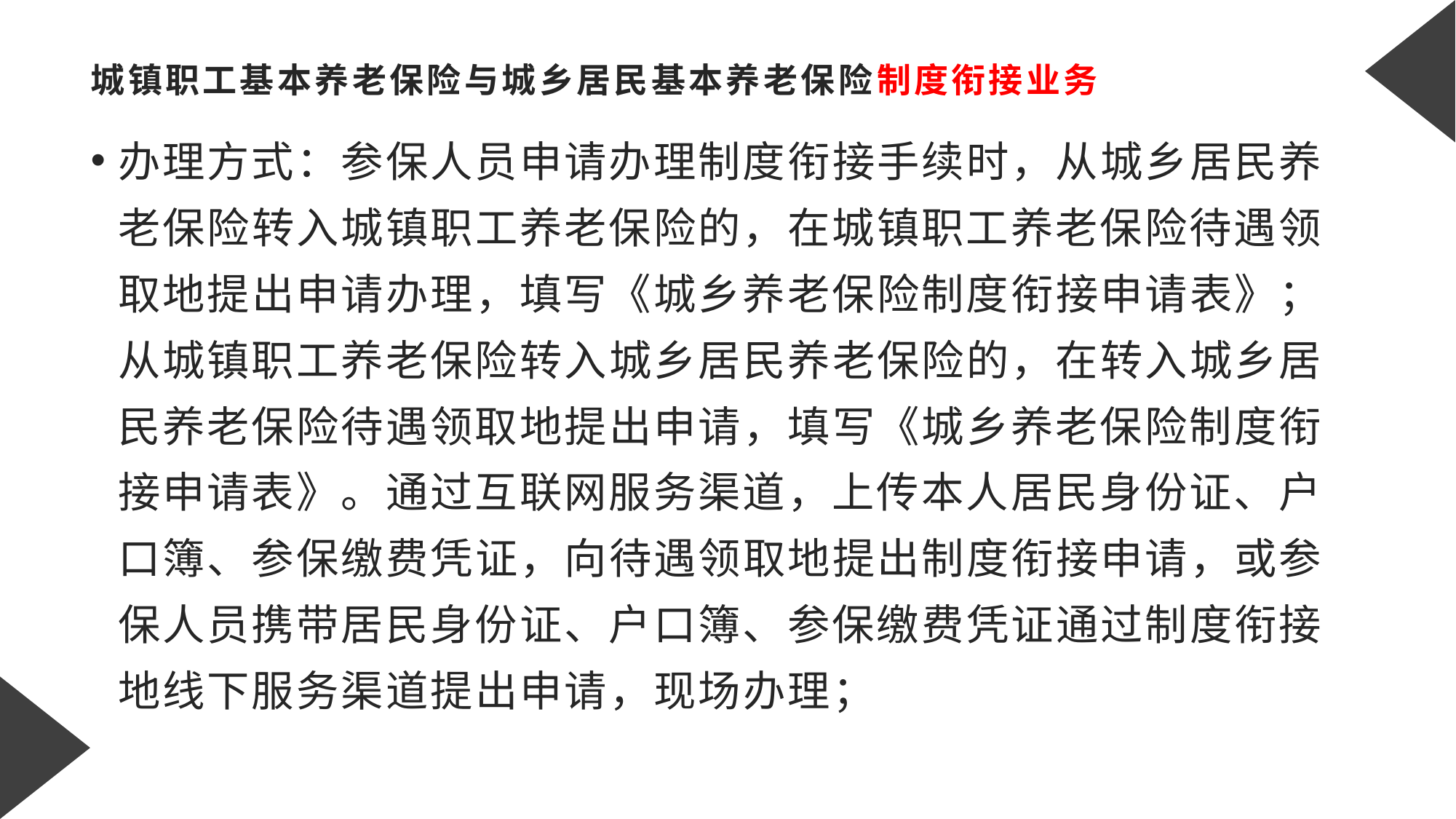

# 城镇职工基本养老保险与城乡居民基本养老保险制度衔接业务
办理方式：参保人员申请办理制度衔接手续时，从城乡居民养老保险转入城镇职工养老保险的，在城镇职工养老保险待遇领取地提出申请办理，填写《城乡养老保险制度衔接申请表》；从城镇职工养老保险转入城乡居民养老保险的，在转入城乡居民养老保险待遇领取地提出申请，填写《城乡养老保险制度衔接申请表》。通过互联网服务渠道，上传本人居民身份证、户口簿、参保缴费凭证，向待遇领取地提出制度衔接申请，或参保人员携带居民身份证、户口簿、参保缴费凭证通过制度衔接地线下服务渠道提出申请，现场办理；